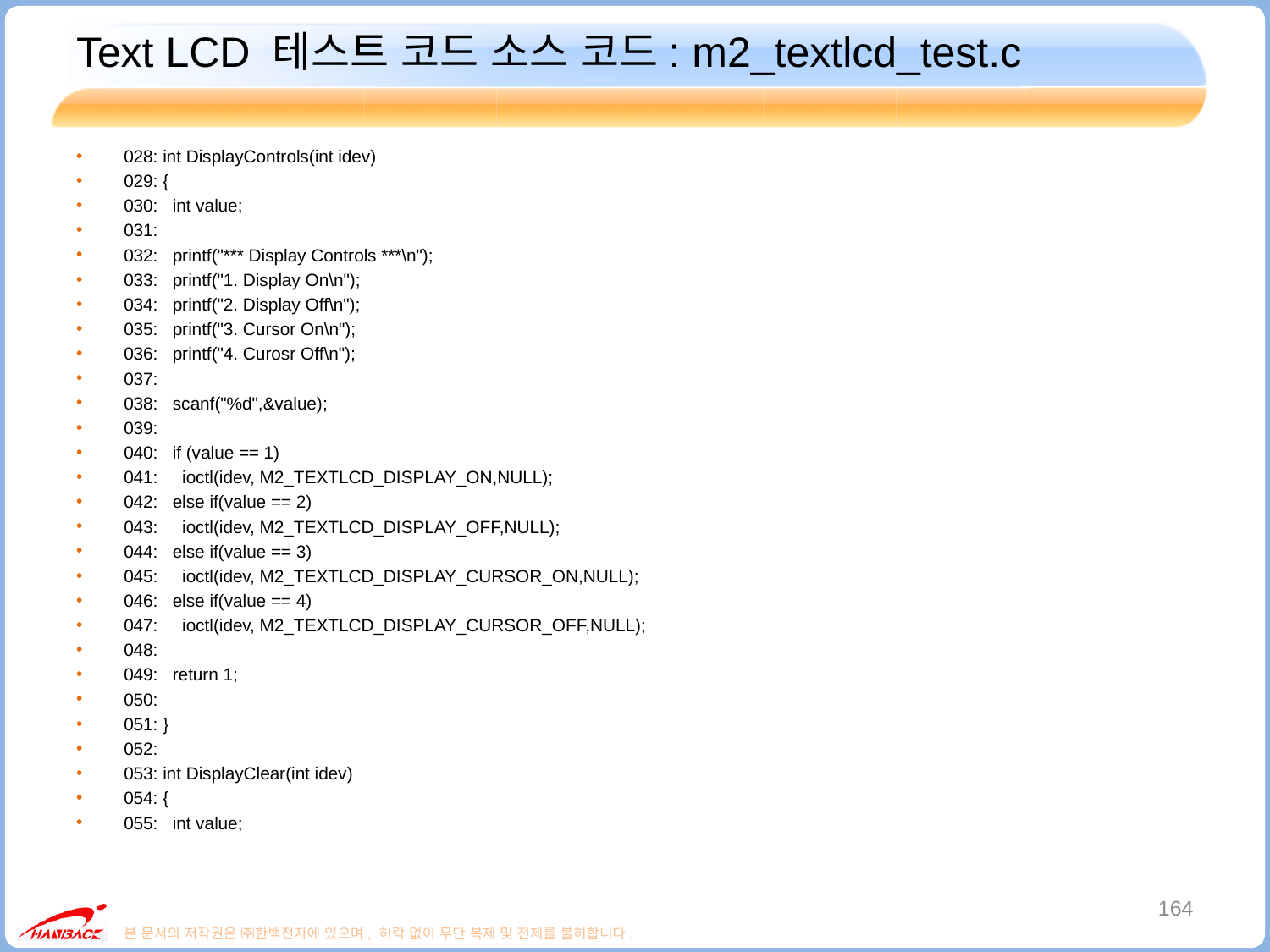

# Text LCD 테스트 코드 소스 코드: m2_textlcd_test.c
028: int DisplayControls(int idev)
029: {
030:   int value;
031:
032:   printf("*** Display Controls ***\n");
033:   printf("1. Display On\n");
034:   printf("2. Display Off\n");
035:   printf("3. Cursor On\n");
036:   printf("4. Curosr Off\n");
037:
038:   scanf("%d",&value);
039:
040:   if (value == 1)
041:     ioctl(idev, M2_TEXTLCD_DISPLAY_ON,NULL);
042:   else if(value == 2)
043:     ioctl(idev, M2_TEXTLCD_DISPLAY_OFF,NULL);
044:   else if(value == 3)
045:     ioctl(idev, M2_TEXTLCD_DISPLAY_CURSOR_ON,NULL);
046:   else if(value == 4)
047:     ioctl(idev, M2_TEXTLCD_DISPLAY_CURSOR_OFF,NULL);
048:
049:   return 1;
050:
051: }
052:
053: int DisplayClear(int idev)
054: {
055:   int value;
164